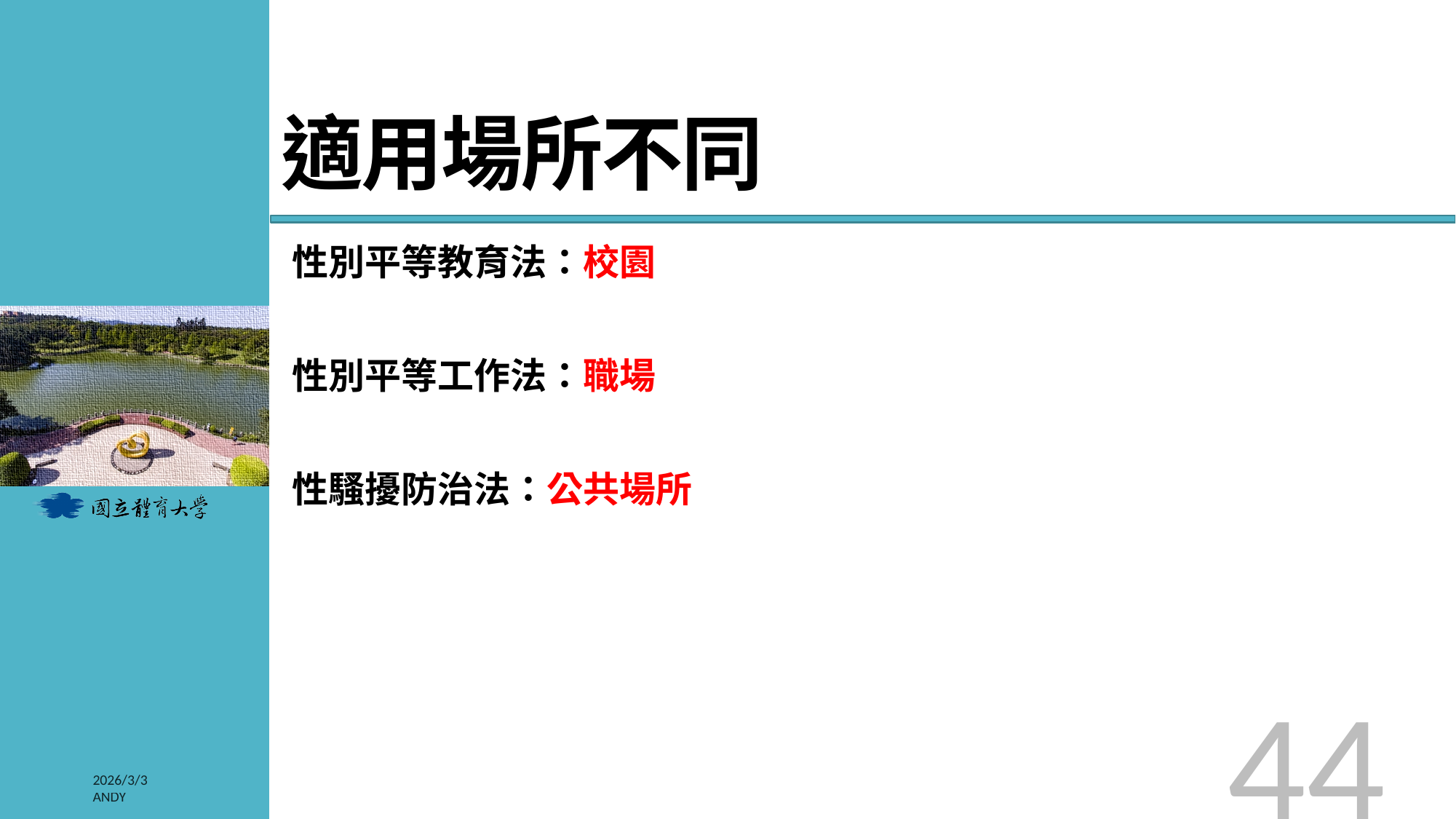

# 適用場所不同
性別平等教育法：校園

性別平等工作法：職場

性騷擾防治法：公共場所
44
2026/3/3
Andy